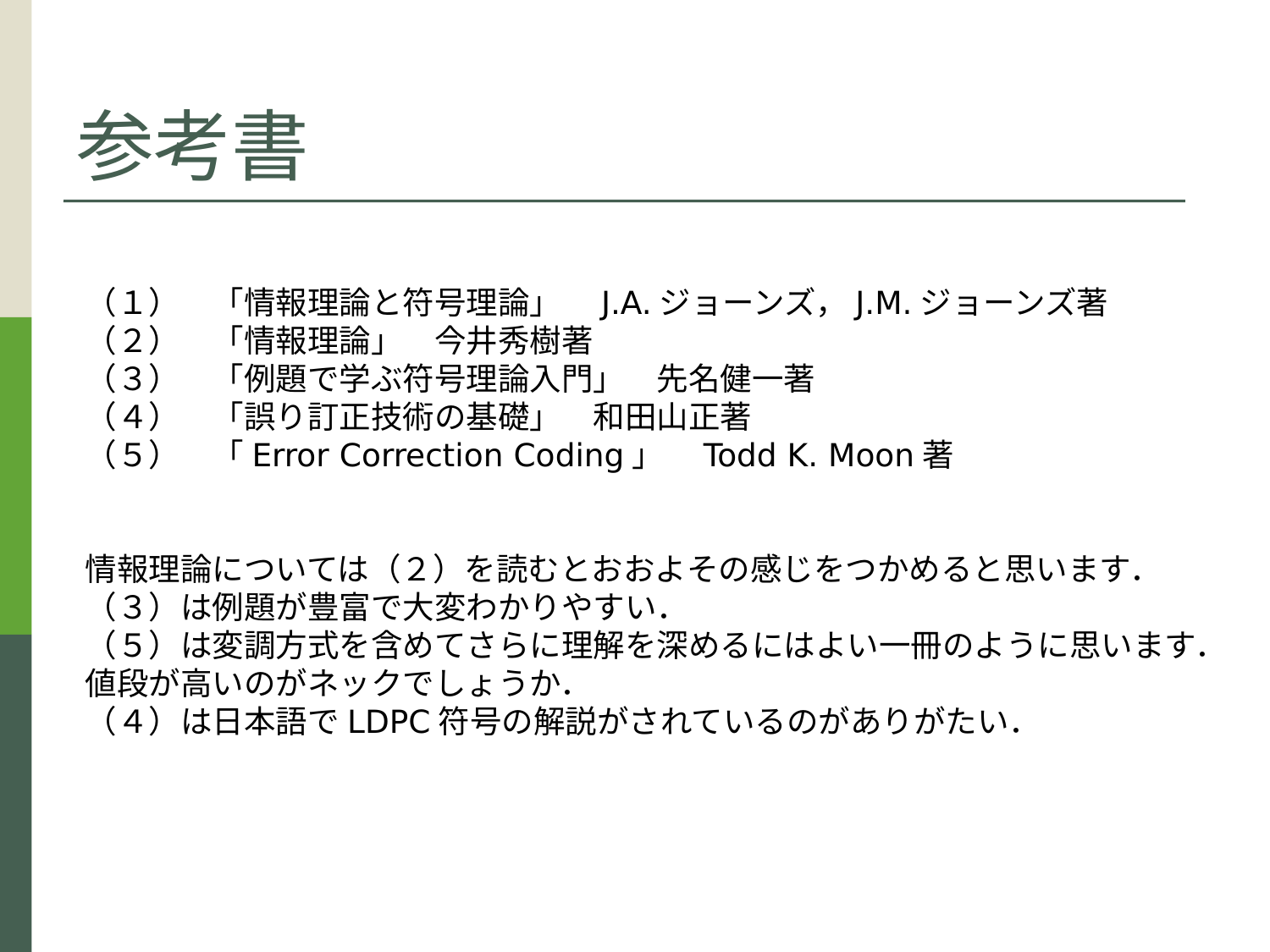

# 参考書
（１）　「情報理論と符号理論」　J.A.ジョーンズ，J.M.ジョーンズ著
（２）　「情報理論」　今井秀樹著
（３）　「例題で学ぶ符号理論入門」　先名健一著
（４）　「誤り訂正技術の基礎」　和田山正著
（５）　「Error Correction Coding」　Todd K. Moon著

情報理論については（２）を読むとおおよその感じをつかめると思います．
（３）は例題が豊富で大変わかりやすい．
（５）は変調方式を含めてさらに理解を深めるにはよい一冊のように思います．
値段が高いのがネックでしょうか．
（４）は日本語でLDPC符号の解説がされているのがありがたい．